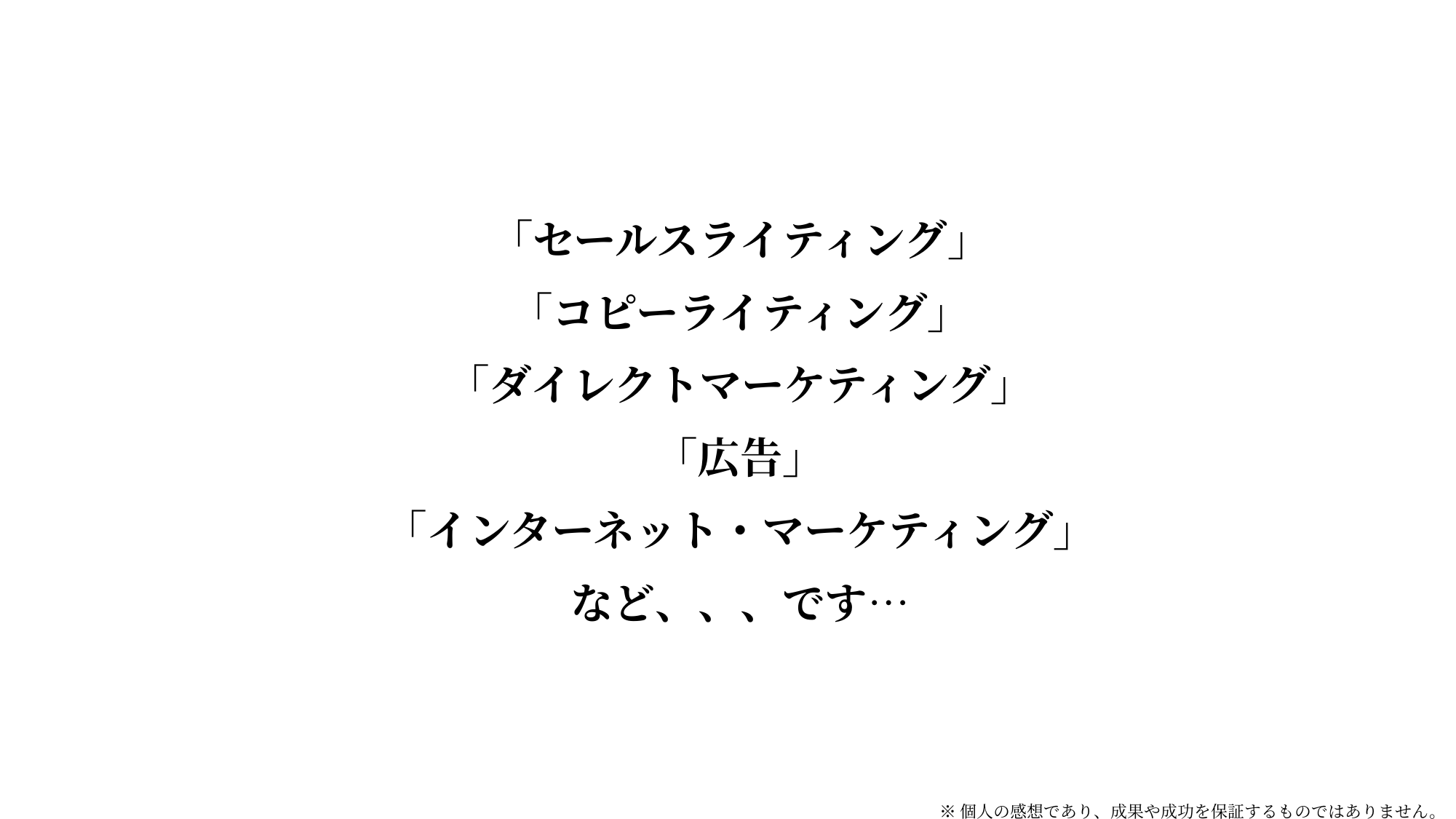

「セールスライティング」
「コピーライティング」
「ダイレクトマーケティング」
「広告」
「インターネット・マーケティング」
など、、、です…
※個人の感想であり、成果や成功を保証するものではありません。